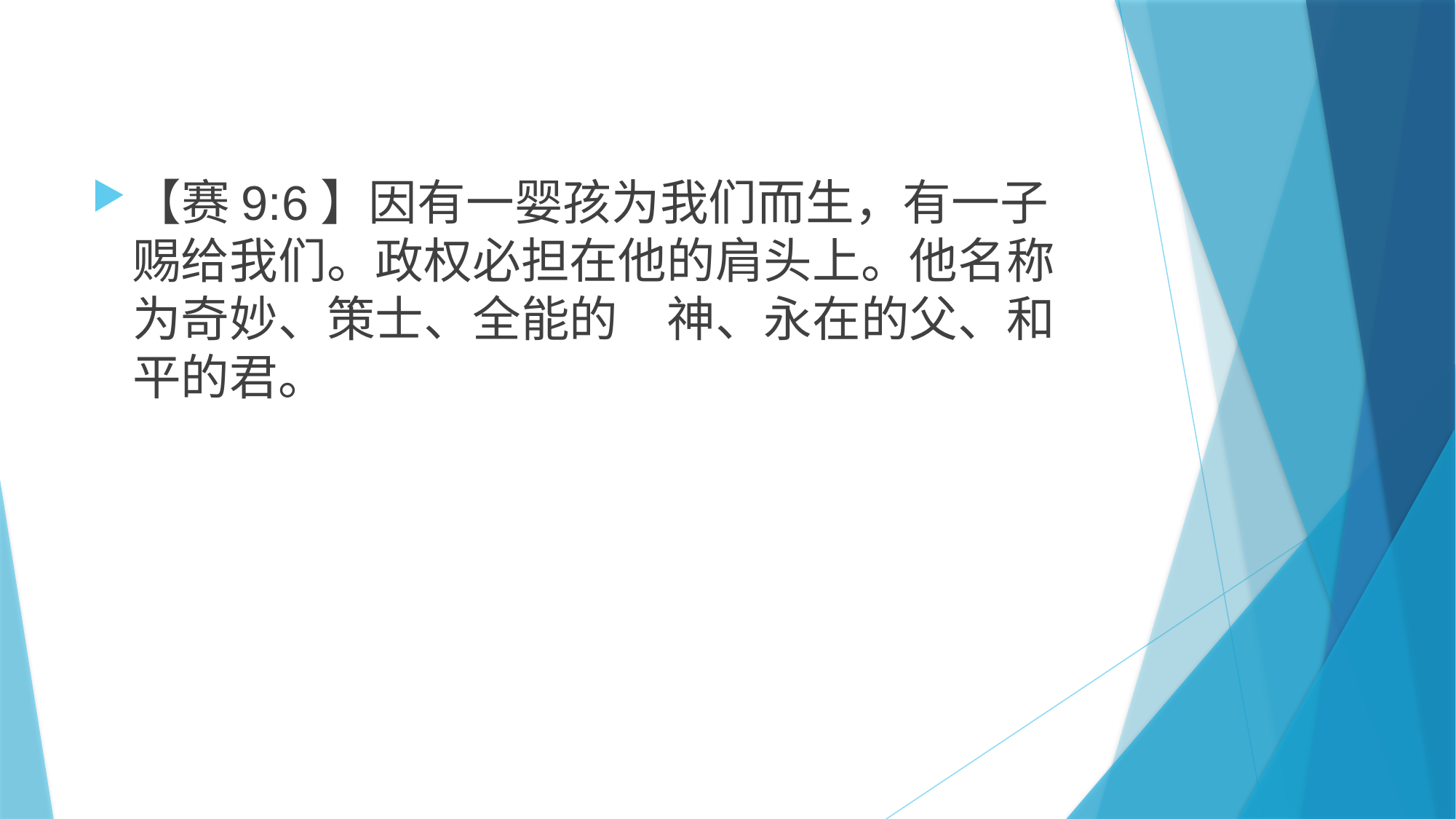

#
【赛9:6】因有一婴孩为我们而生，有一子赐给我们。政权必担在他的肩头上。他名称为奇妙、策士、全能的　神、永在的父、和平的君。